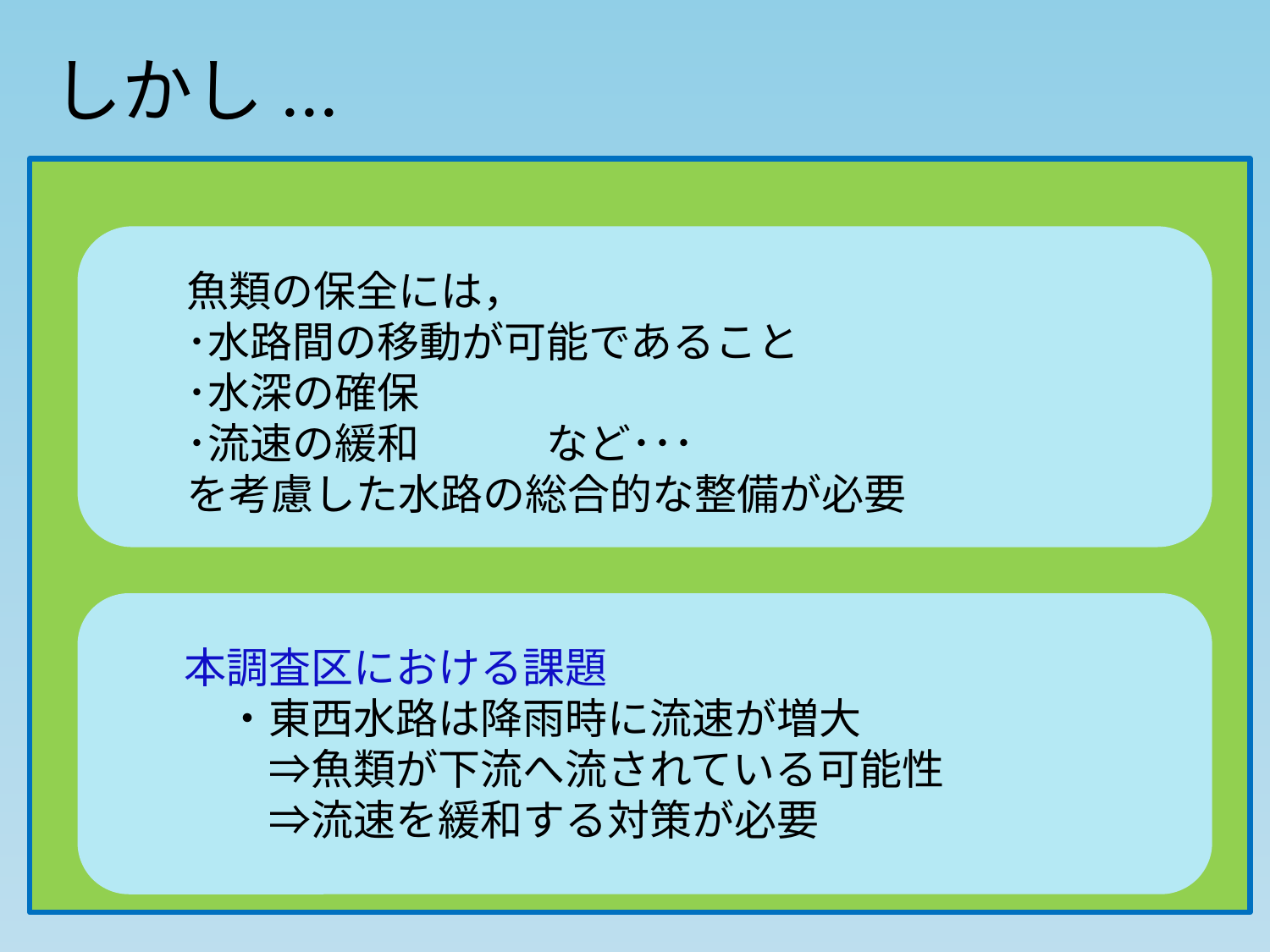

しかし...

　　魚類の保全には，
　　･水路間の移動が可能であること
　　･水深の確保
　　･流速の緩和　　　など･･･
　　を考慮した水路の総合的な整備が必要

　本調査区における課題
　　・東西水路は降雨時に流速が増大
　　　⇒魚類が下流へ流されている可能性
　　　⇒流速を緩和する対策が必要